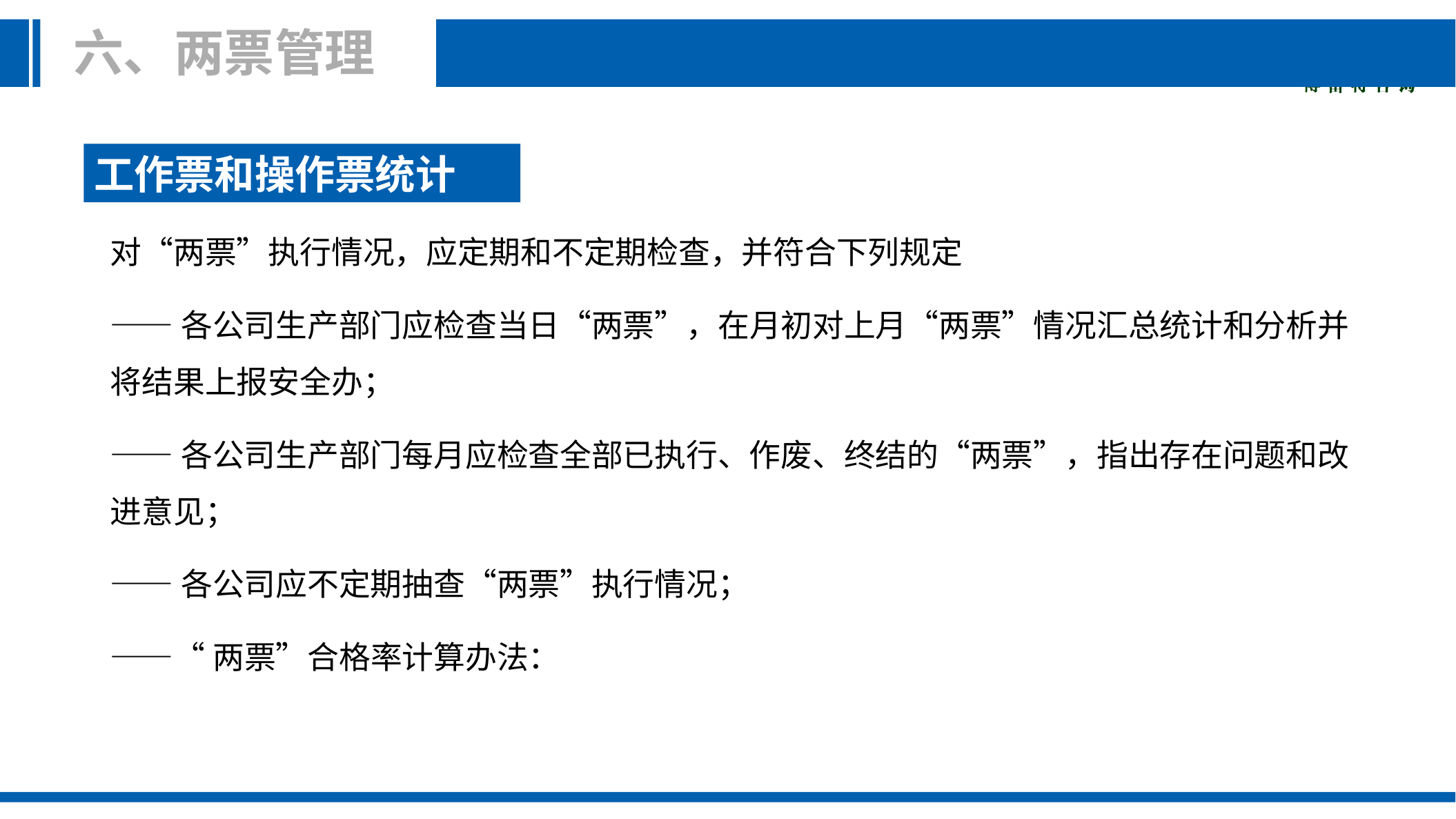

六、两票管理
工作票和操作票统计
对“两票”执行情况，应定期和不定期检查，并符合下列规定
——各公司生产部门应检查当日“两票”，在月初对上月“两票”情况汇总统计和分析并将结果上报安全办；
——各公司生产部门每月应检查全部已执行、作废、终结的“两票”，指出存在问题和改进意见；
——各公司应不定期抽查“两票”执行情况；
——“两票”合格率计算办法：